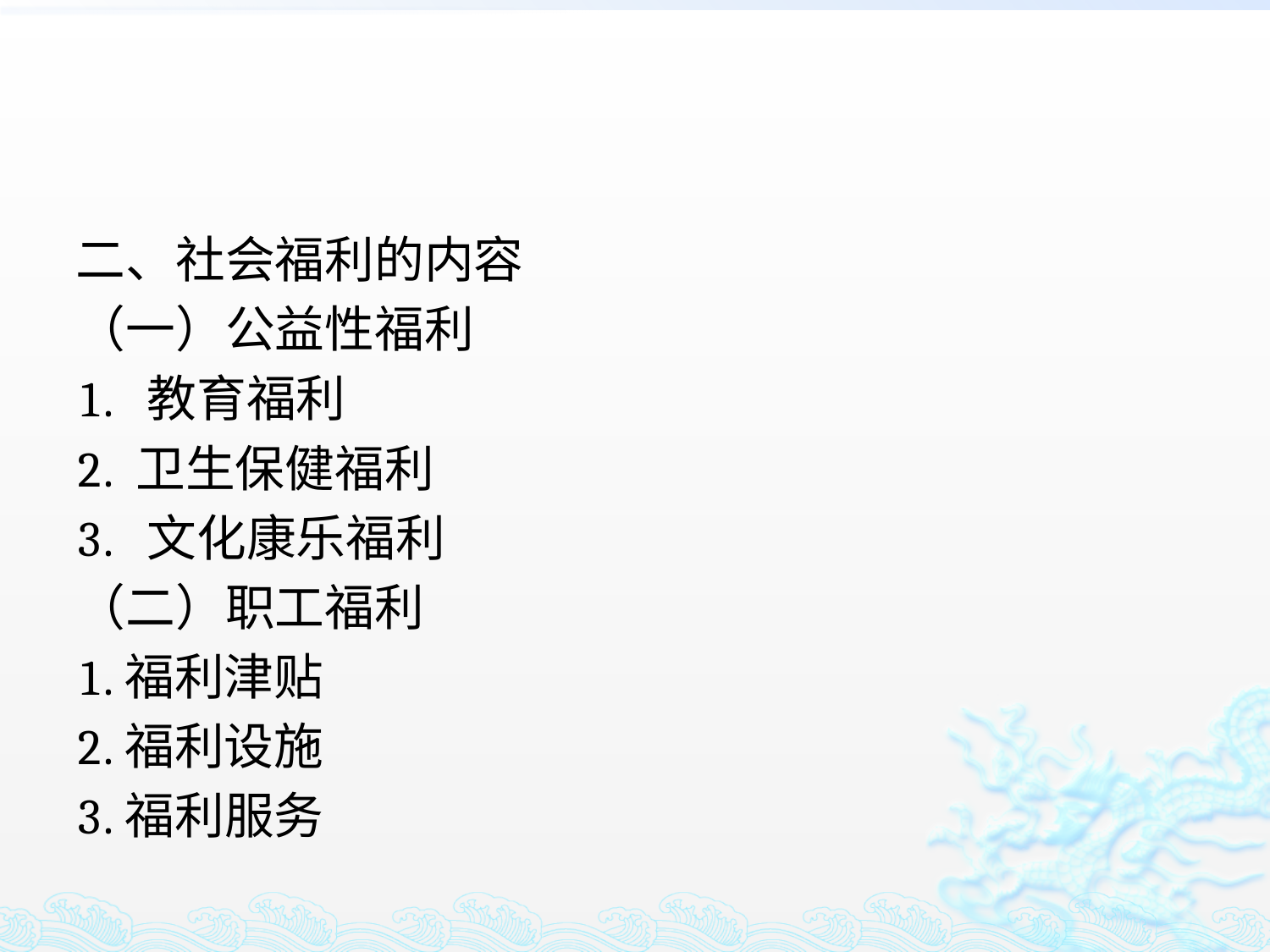

#
二、社会福利的内容
（一）公益性福利
1.  教育福利
2. 卫生保健福利
3.  文化康乐福利
（二）职工福利
1.福利津贴
2.福利设施
3.福利服务